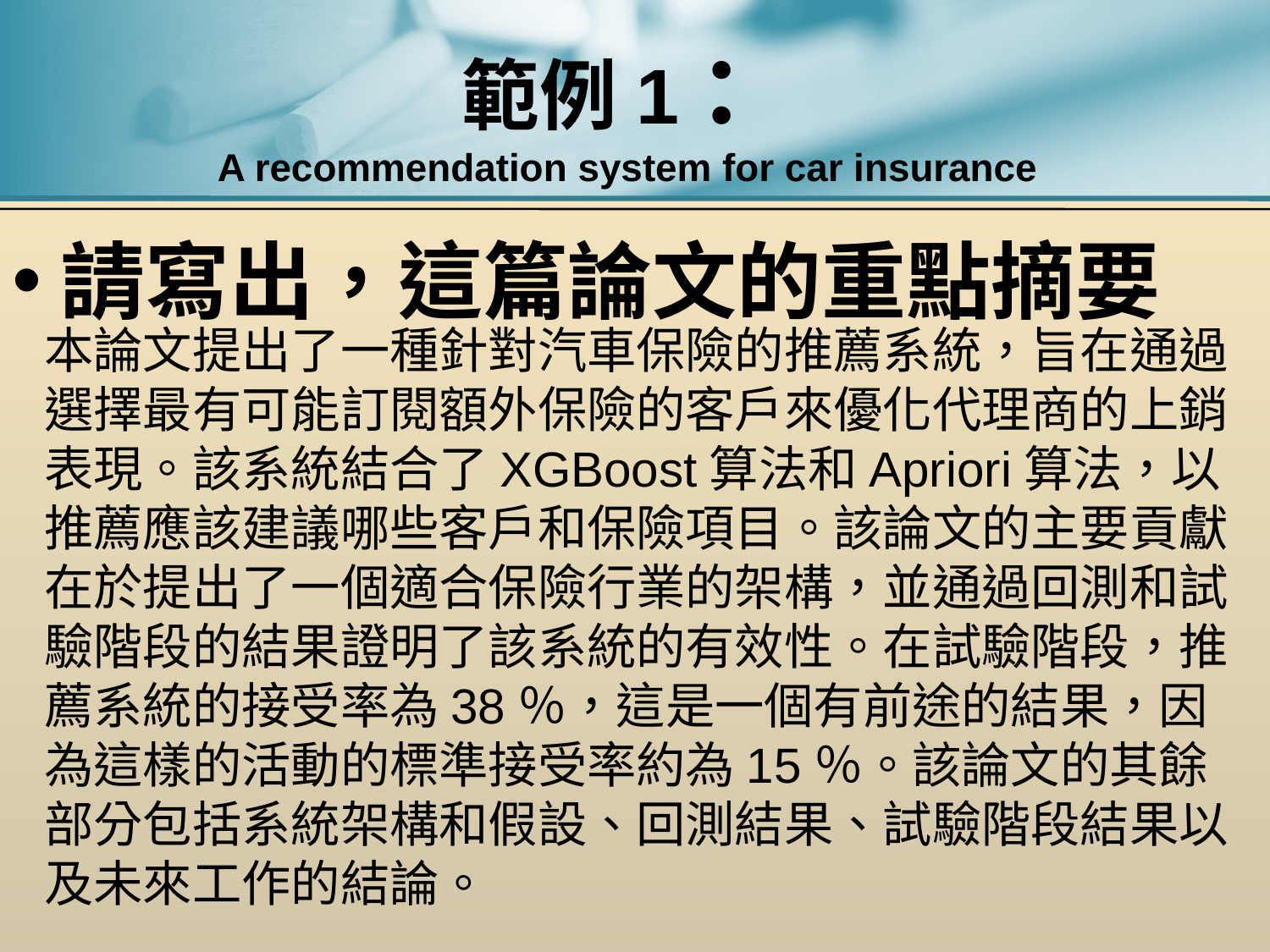

# 範例1： A recommendation system for car insurance
請寫出，這篇論文的重點摘要
本論文提出了一種針對汽車保險的推薦系統，旨在通過選擇最有可能訂閱額外保險的客戶來優化代理商的上銷表現。該系統結合了XGBoost算法和Apriori算法，以推薦應該建議哪些客戶和保險項目。該論文的主要貢獻在於提出了一個適合保險行業的架構，並通過回測和試驗階段的結果證明了該系統的有效性。在試驗階段，推薦系統的接受率為38％，這是一個有前途的結果，因為這樣的活動的標準接受率約為15％。該論文的其餘部分包括系統架構和假設、回測結果、試驗階段結果以及未來工作的結論。
。